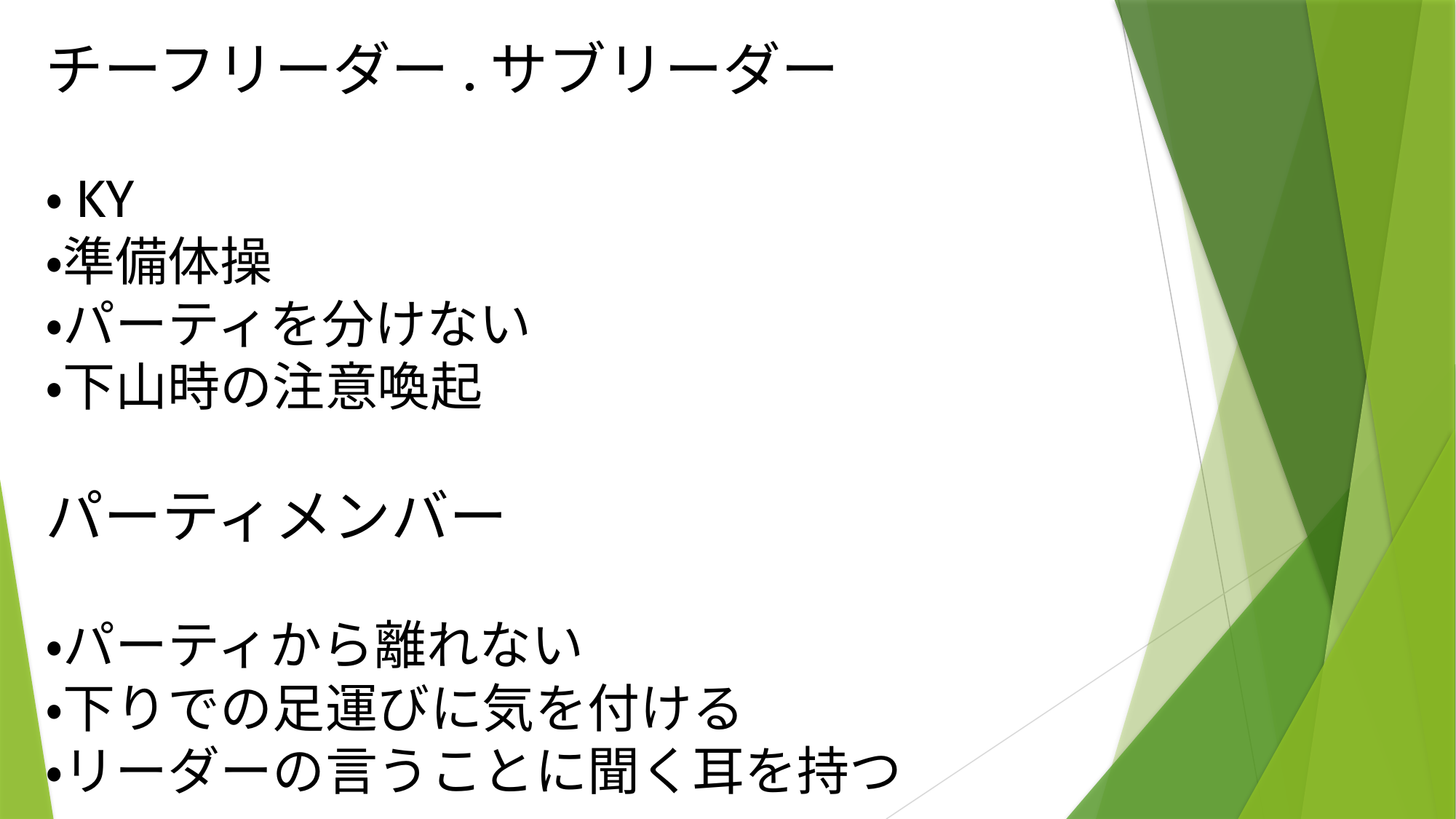

# チーフリーダー.サブリーダー ・KY ・準備体操 ・パーティを分けない ・下山時の注意喚起 パーティメンバー ・パーティから離れない ・下りでの足運びに気を付ける ・リーダーの言うことに聞く耳を持つ